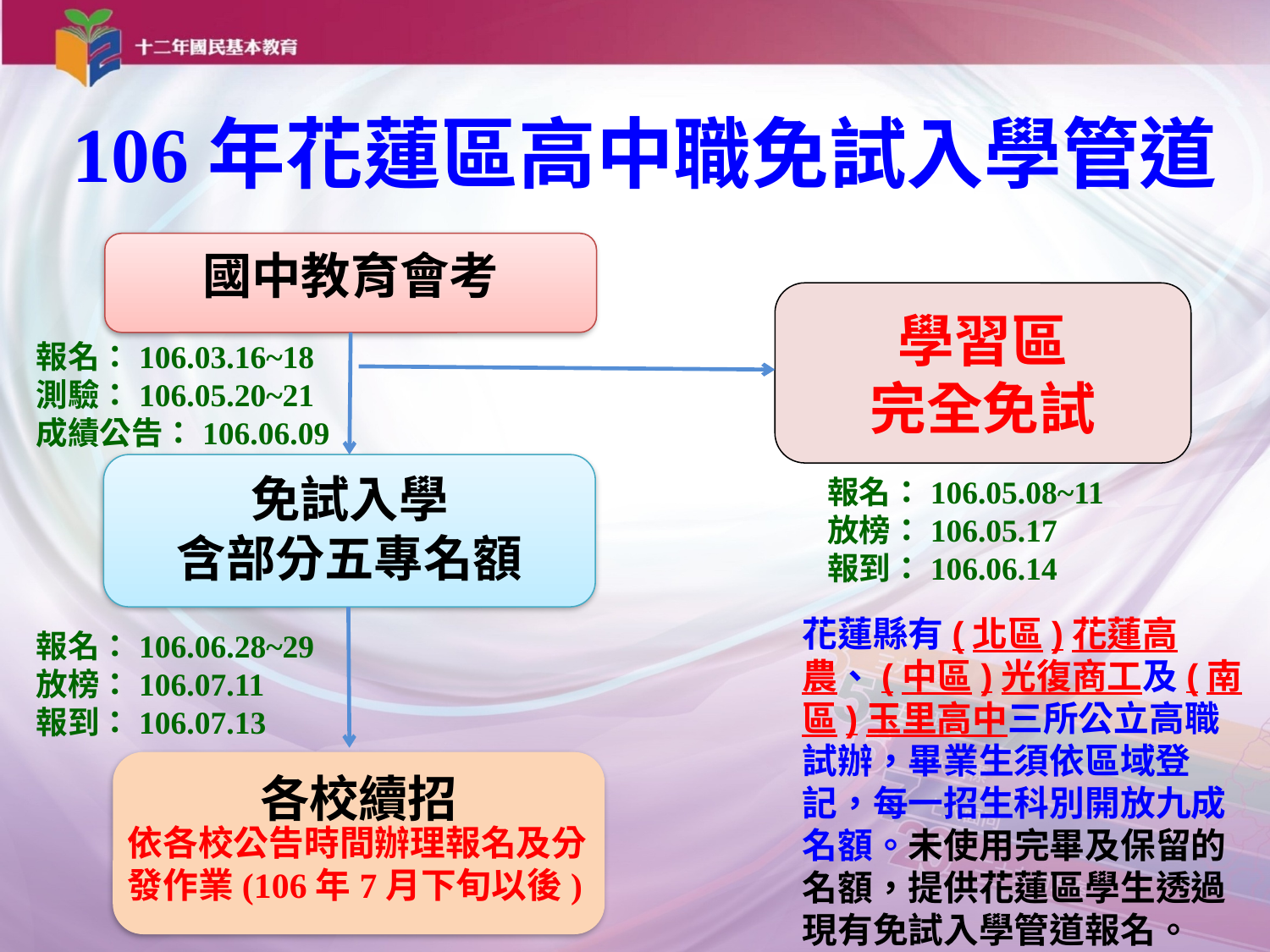

# 106年花蓮區高中職免試入學管道
國中教育會考
學習區
完全免試
報名：106.03.16~18
測驗：106.05.20~21
成績公告：106.06.09
免試入學
含部分五專名額
報名：106.05.08~11
放榜：106.05.17
報到：106.06.14
花蓮縣有(北區)花蓮高農、(中區)光復商工及(南區)玉里高中三所公立高職試辦，畢業生須依區域登記，每一招生科別開放九成名額。未使用完畢及保留的名額，提供花蓮區學生透過現有免試入學管道報名。
報名：106.06.28~29
放榜：106.07.11
報到：106.07.13
各校續招
依各校公告時間辦理報名及分發作業(106年7月下旬以後)